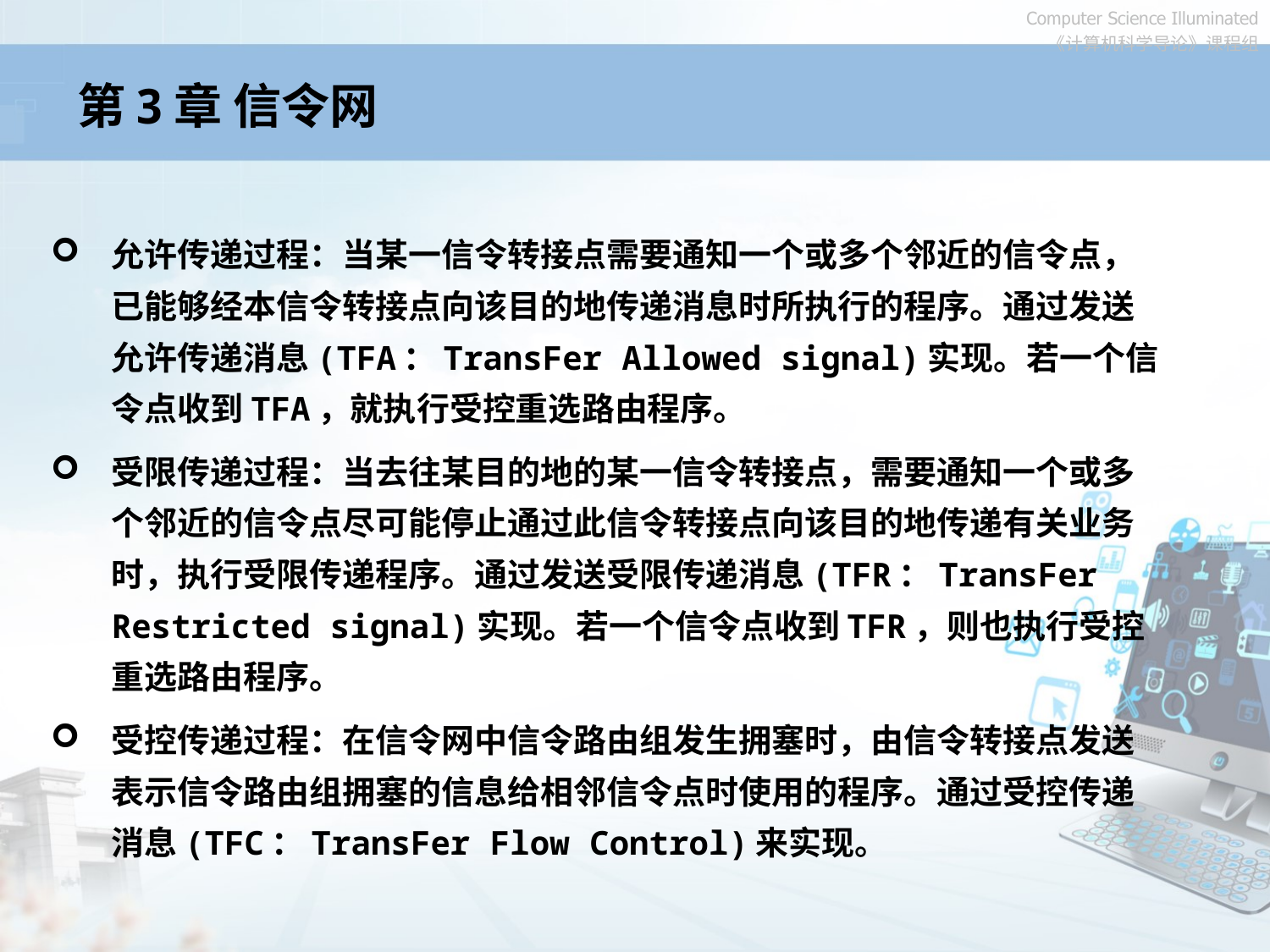

# 第3章 信令网
允许传递过程：当某一信令转接点需要通知一个或多个邻近的信令点，已能够经本信令转接点向该目的地传递消息时所执行的程序。通过发送允许传递消息(TFA：TransFer Allowed signal)实现。若一个信令点收到TFA，就执行受控重选路由程序。
受限传递过程：当去往某目的地的某一信令转接点，需要通知一个或多个邻近的信令点尽可能停止通过此信令转接点向该目的地传递有关业务时，执行受限传递程序。通过发送受限传递消息(TFR：TransFer Restricted signal)实现。若一个信令点收到TFR，则也执行受控重选路由程序。
受控传递过程：在信令网中信令路由组发生拥塞时，由信令转接点发送表示信令路由组拥塞的信息给相邻信令点时使用的程序。通过受控传递消息(TFC：TransFer Flow Control)来实现。